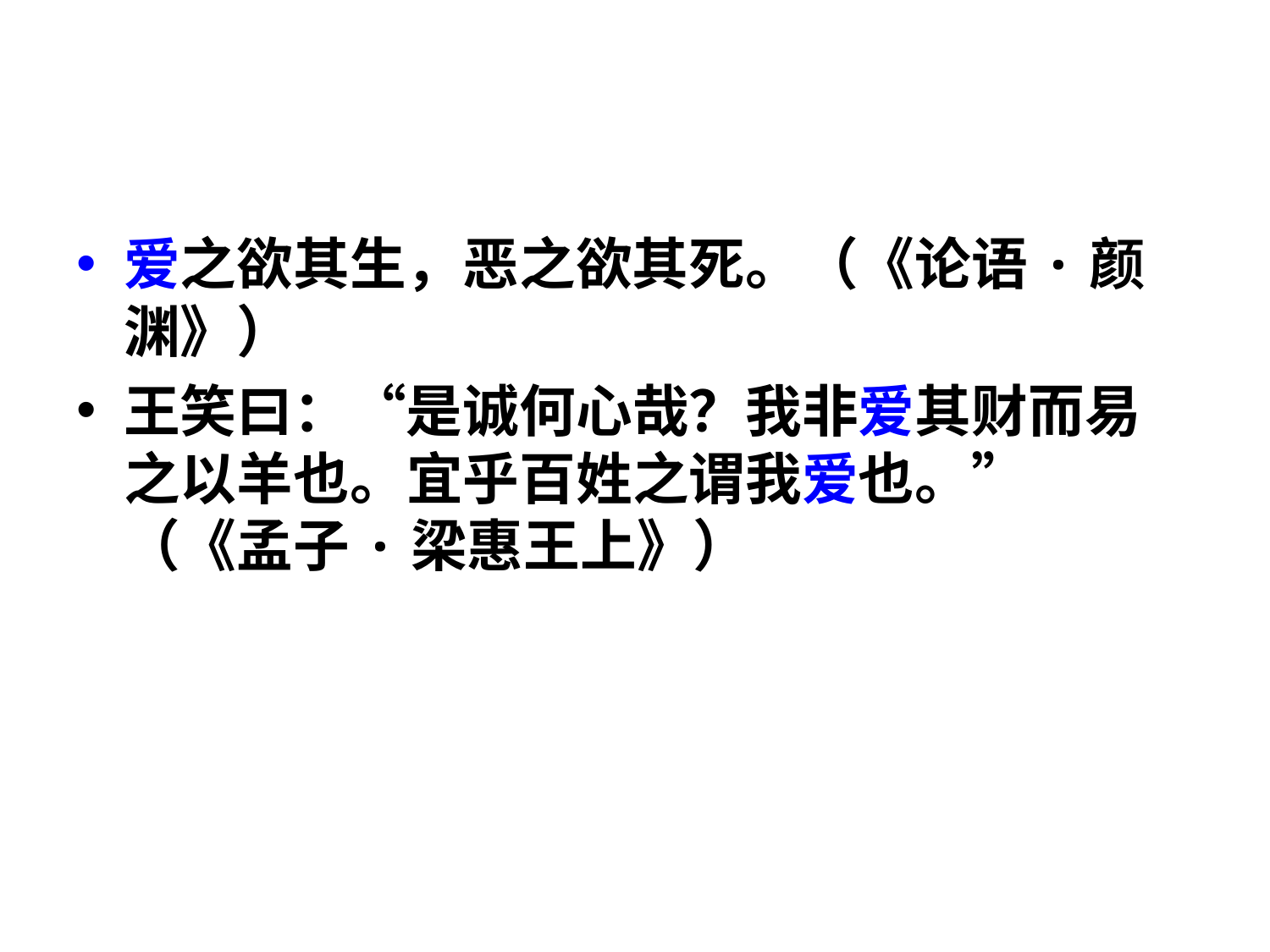

#
爱之欲其生，恶之欲其死。（《论语·颜渊》）
王笑曰：“是诚何心哉？我非爱其财而易之以羊也。宜乎百姓之谓我爱也。”（《孟子·梁惠王上》）